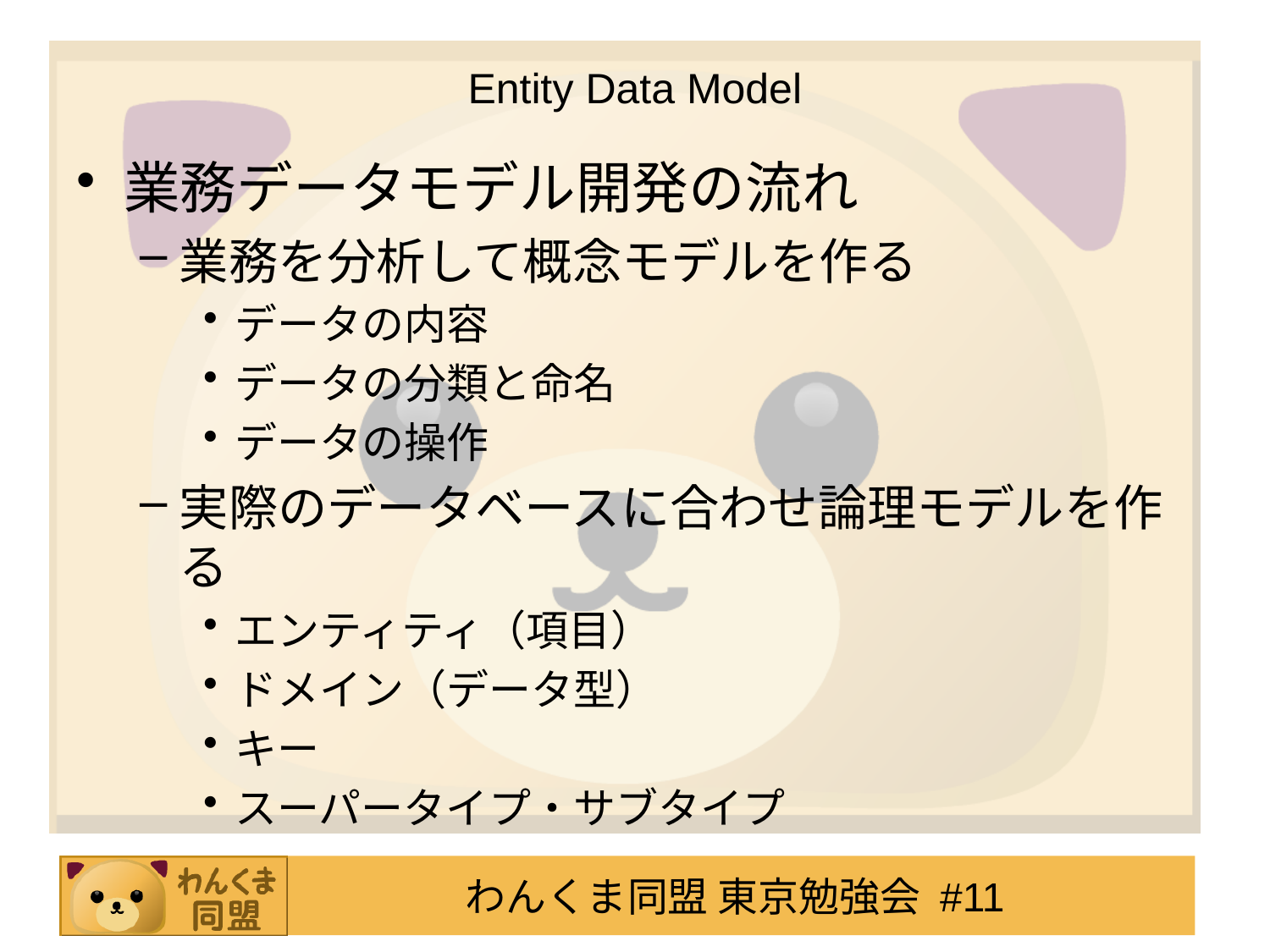

# Entity Data Model
業務データモデル開発の流れ
業務を分析して概念モデルを作る
データの内容
データの分類と命名
データの操作
実際のデータベースに合わせ論理モデルを作る
エンティティ（項目）
ドメイン（データ型）
キー
スーパータイプ・サブタイプ